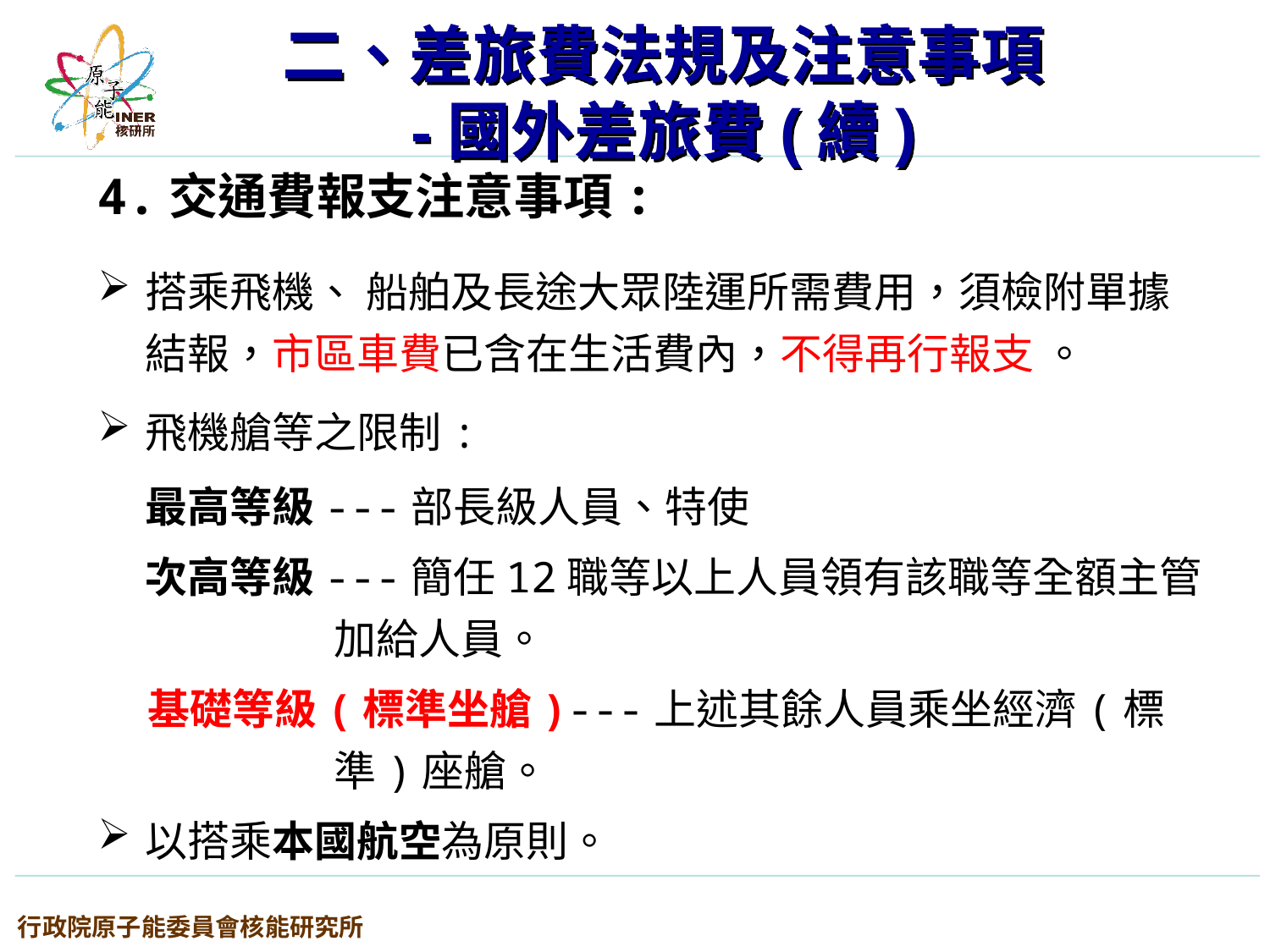

二、差旅費法規及注意事項
-國外差旅費(續)
4.交通費報支注意事項:
搭乘飛機、 船舶及長途大眾陸運所需費用，須檢附單據結報，市區車費已含在生活費內，不得再行報支 。
飛機艙等之限制:
最高等級---部長級人員、特使
次高等級---簡任12職等以上人員領有該職等全額主管加給人員。
基礎等級(標準坐艙)---上述其餘人員乘坐經濟(標準)座艙。
以搭乘本國航空為原則。